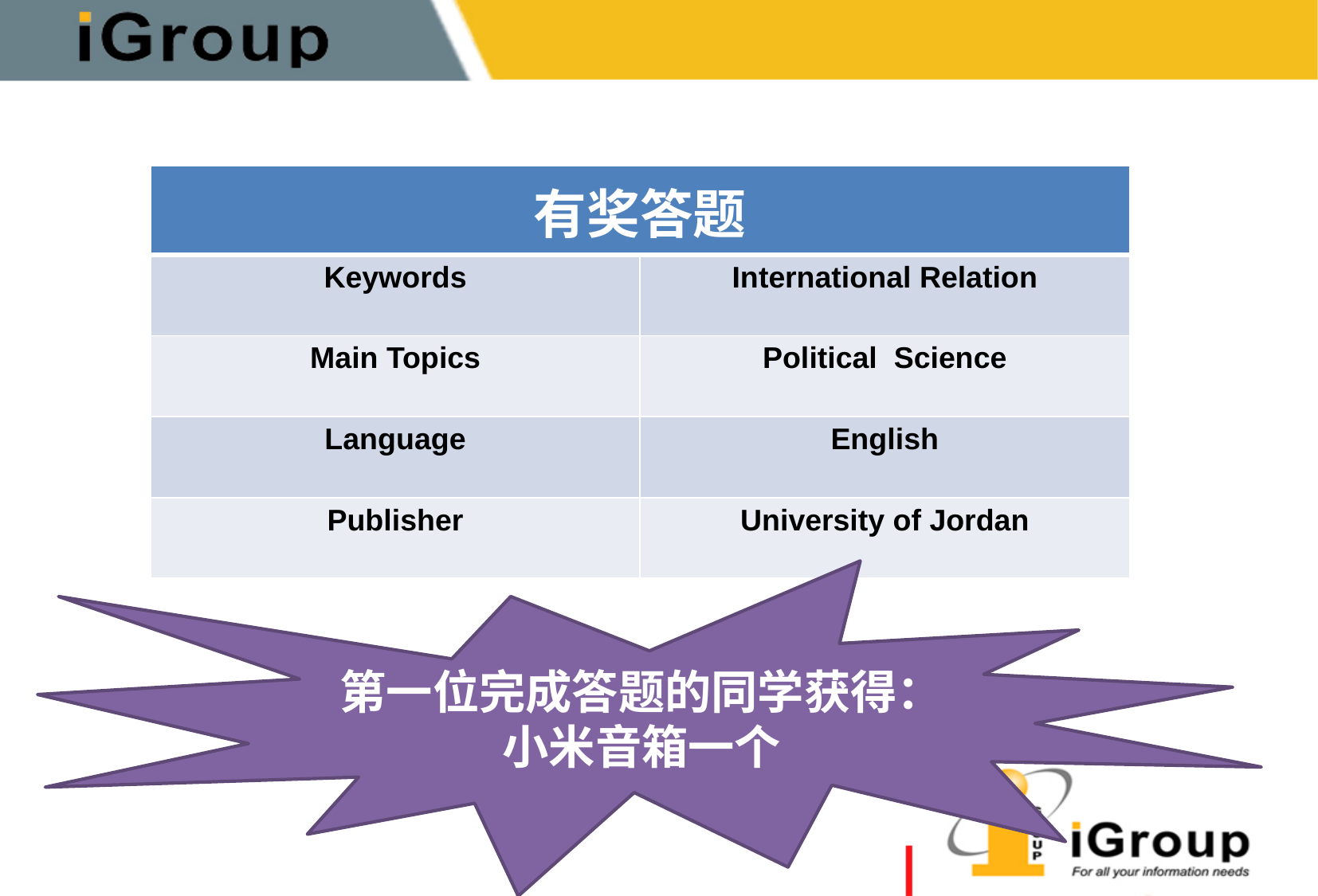

| 有奖答题 |  |
| --- | --- |
| Keywords | International Relation |
| Main Topics | Political Science |
| Language | English |
| Publisher | University of Jordan |
第一位完成答题的同学获得：
小米音箱一个